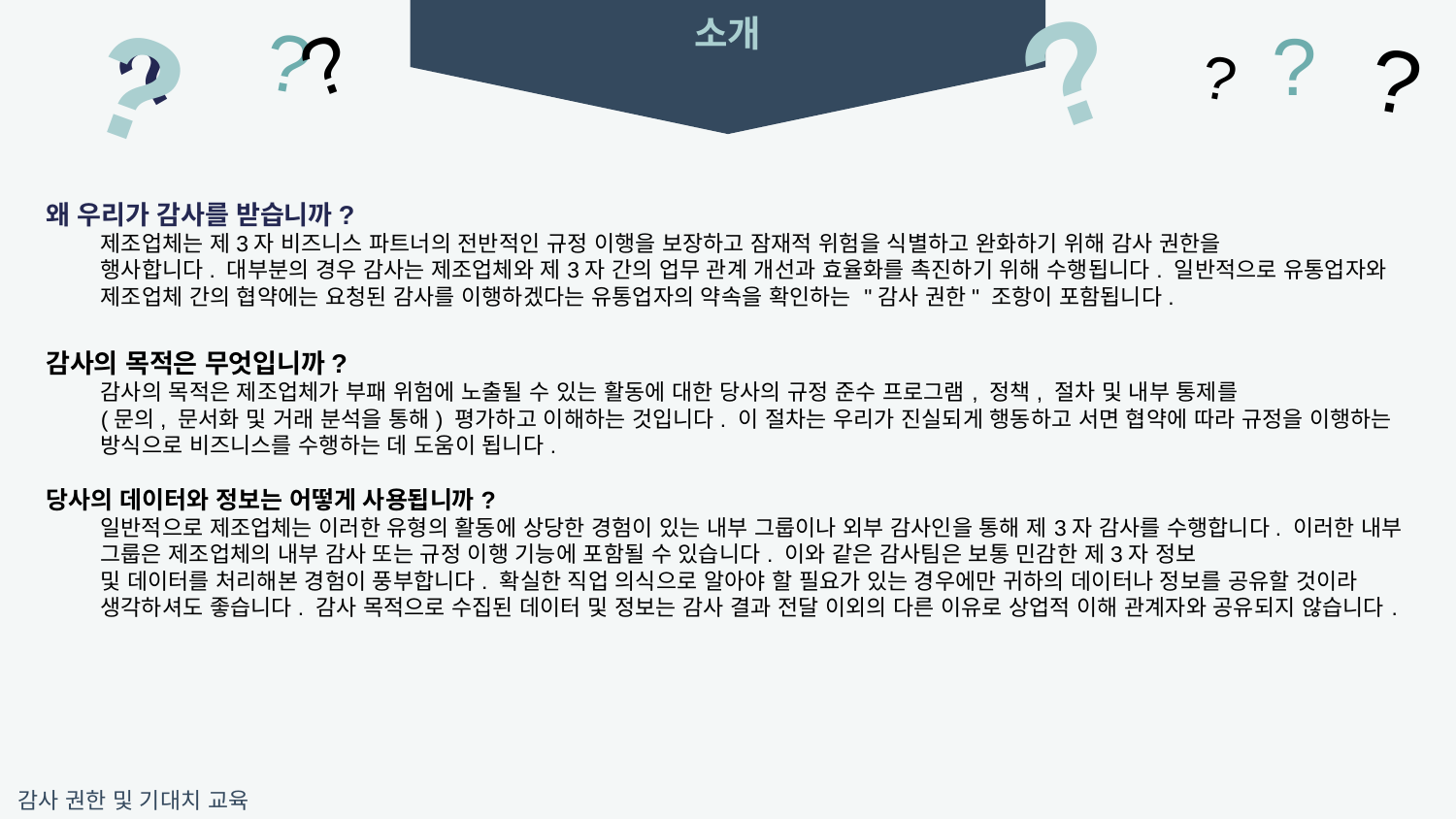

?
?
?
?
?
소개
?
?

?
왜 우리가 감사를 받습니까?
제조업체는 제3자 비즈니스 파트너의 전반적인 규정 이행을 보장하고 잠재적 위험을 식별하고 완화하기 위해 감사 권한을
행사합니다. 대부분의 경우 감사는 제조업체와 제3자 간의 업무 관계 개선과 효율화를 촉진하기 위해 수행됩니다. 일반적으로 유통업자와 제조업체 간의 협약에는 요청된 감사를 이행하겠다는 유통업자의 약속을 확인하는 "감사 권한" 조항이 포함됩니다.

감사의 목적은 무엇입니까?
감사의 목적은 제조업체가 부패 위험에 노출될 수 있는 활동에 대한 당사의 규정 준수 프로그램, 정책, 절차 및 내부 통제를
(문의, 문서화 및 거래 분석을 통해) 평가하고 이해하는 것입니다. 이 절차는 우리가 진실되게 행동하고 서면 협약에 따라 규정을 이행하는 방식으로 비즈니스를 수행하는 데 도움이 됩니다.

당사의 데이터와 정보는 어떻게 사용됩니까?
일반적으로 제조업체는 이러한 유형의 활동에 상당한 경험이 있는 내부 그룹이나 외부 감사인을 통해 제3자 감사를 수행합니다. 이러한 내부 그룹은 제조업체의 내부 감사 또는 규정 이행 기능에 포함될 수 있습니다. 이와 같은 감사팀은 보통 민감한 제3자 정보
및 데이터를 처리해본 경험이 풍부합니다. 확실한 직업 의식으로 알아야 할 필요가 있는 경우에만 귀하의 데이터나 정보를 공유할 것이라 생각하셔도 좋습니다. 감사 목적으로 수집된 데이터 및 정보는 감사 결과 전달 이외의 다른 이유로 상업적 이해 관계자와 공유되지 않습니다.